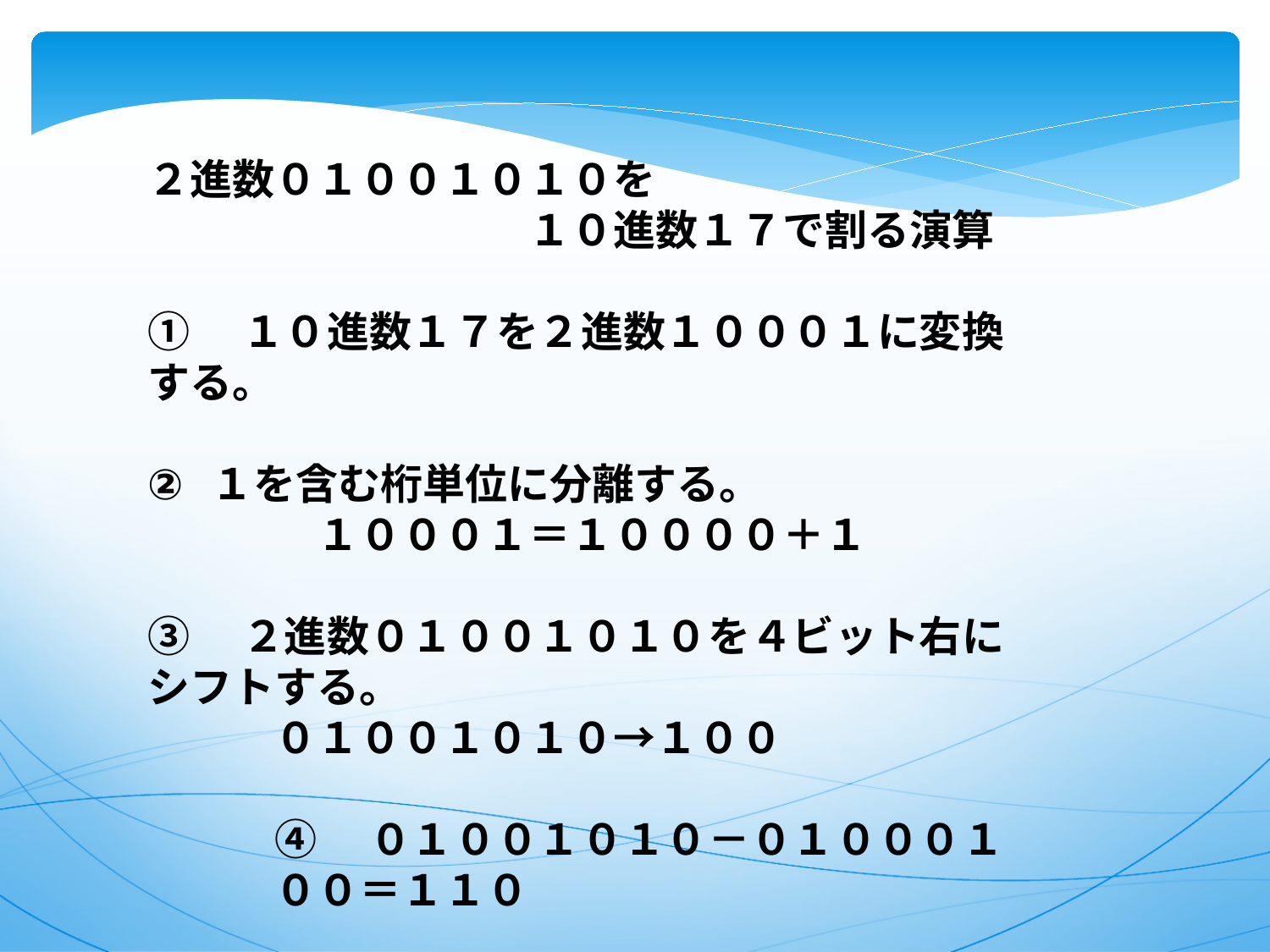

２進数０１００１０１０を
　　　　　　　　　１０進数１７で割る演算

①　１０進数１７を２進数１０００１に変換する。

１を含む桁単位に分離する。
　　　　１０００１＝１００００＋１

③　２進数０１００１０１０を４ビット右にシフトする。
０１００１０１０→１００

④　０１００１０１０－０１０００１００＝１１０

⑤　商は１００＝４で、余りは１１０＝６となる。